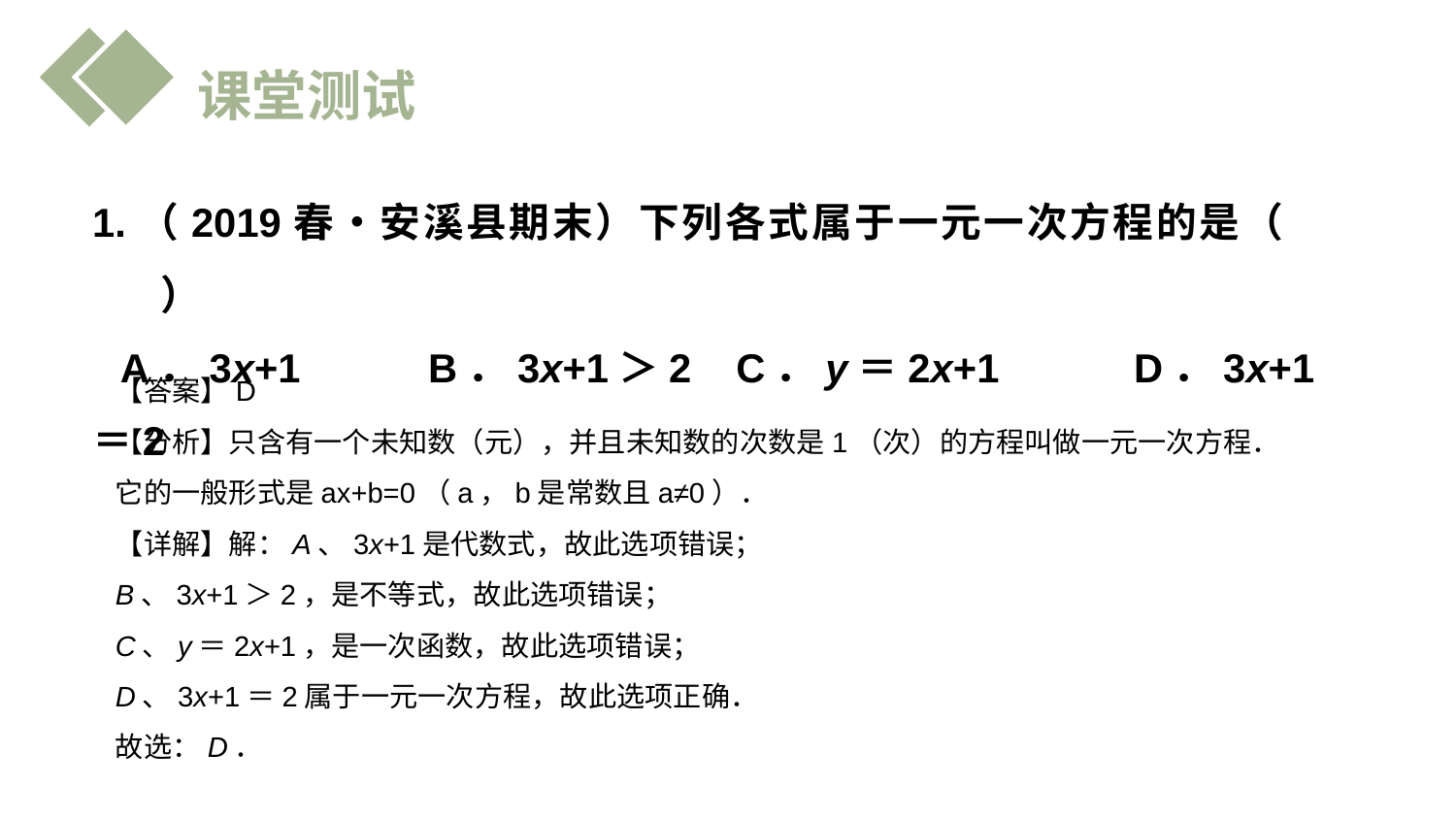

课堂测试
1.（2019春•安溪县期末）下列各式属于一元一次方程的是（　　）
A．3x+1	    B．3x+1＞2    C．y＝2x+1	  D．3x+1＝2
【答案】D
【分析】只含有一个未知数（元），并且未知数的次数是1（次）的方程叫做一元一次方程．它的一般形式是ax+b=0（a，b是常数且a≠0）．
【详解】解：A、3x+1是代数式，故此选项错误；
B、3x+1＞2，是不等式，故此选项错误；
C、y＝2x+1，是一次函数，故此选项错误；
D、3x+1＝2属于一元一次方程，故此选项正确．
故选：D．